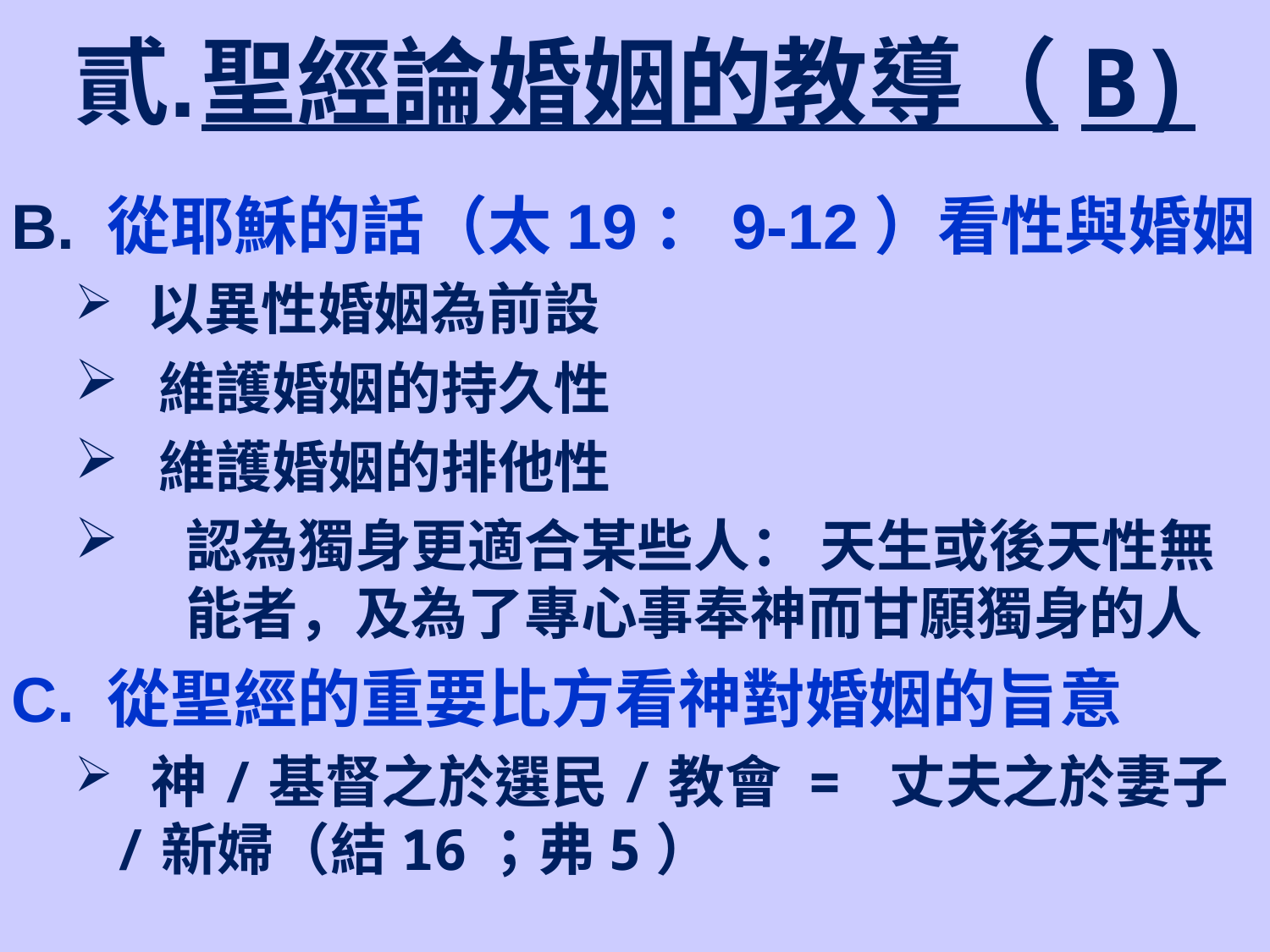

# 聖經論婚姻的教導（B)
B. 從耶穌的話（太19：9-12）看性與婚姻
  以異性婚姻為前設
  維護婚姻的持久性
  維護婚姻的排他性
認為獨身更適合某些人： 天生或後天性無  能者，及為了專心事奉神而甘願獨身的人
C. 從聖經的重要比方看神對婚姻的旨意
  神/基督之於選民/教會 = 丈夫之於妻子/新婦（結16；弗5）